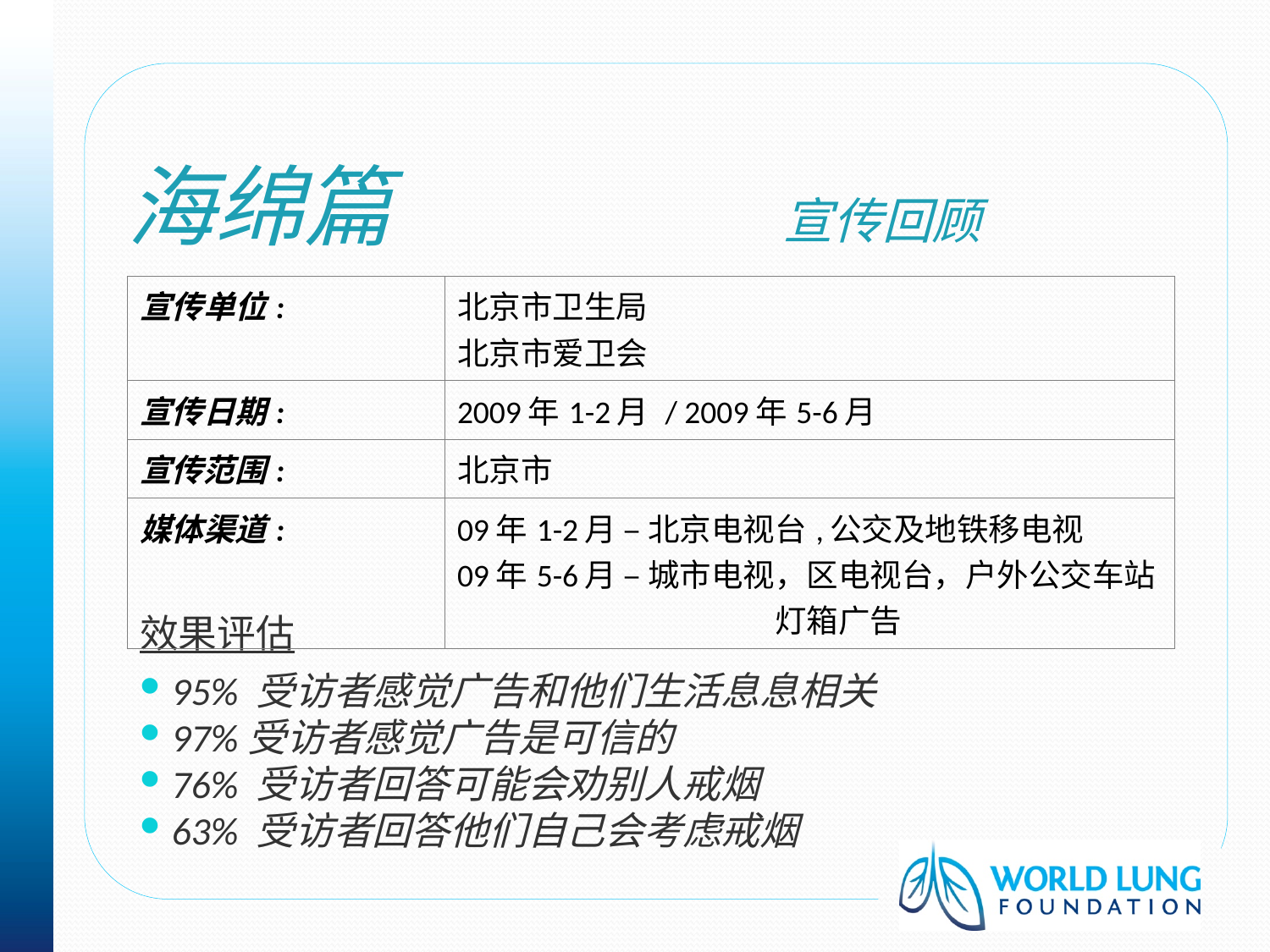

# 海绵篇                    		  宣传回顾
| 宣传单位: | 北京市卫生局 北京市爱卫会 |
| --- | --- |
| 宣传日期: | 2009年1-2月 / 2009年5-6月 |
| 宣传范围: | 北京市 |
| 媒体渠道: | 09年1-2月 – 北京电视台,公交及地铁移电视 09年5-6月 – 城市电视，区电视台，户外公交车站灯箱广告 |
效果评估
95% 受访者感觉广告和他们生活息息相关
97%受访者感觉广告是可信的
76% 受访者回答可能会劝别人戒烟
63% 受访者回答他们自己会考虑戒烟